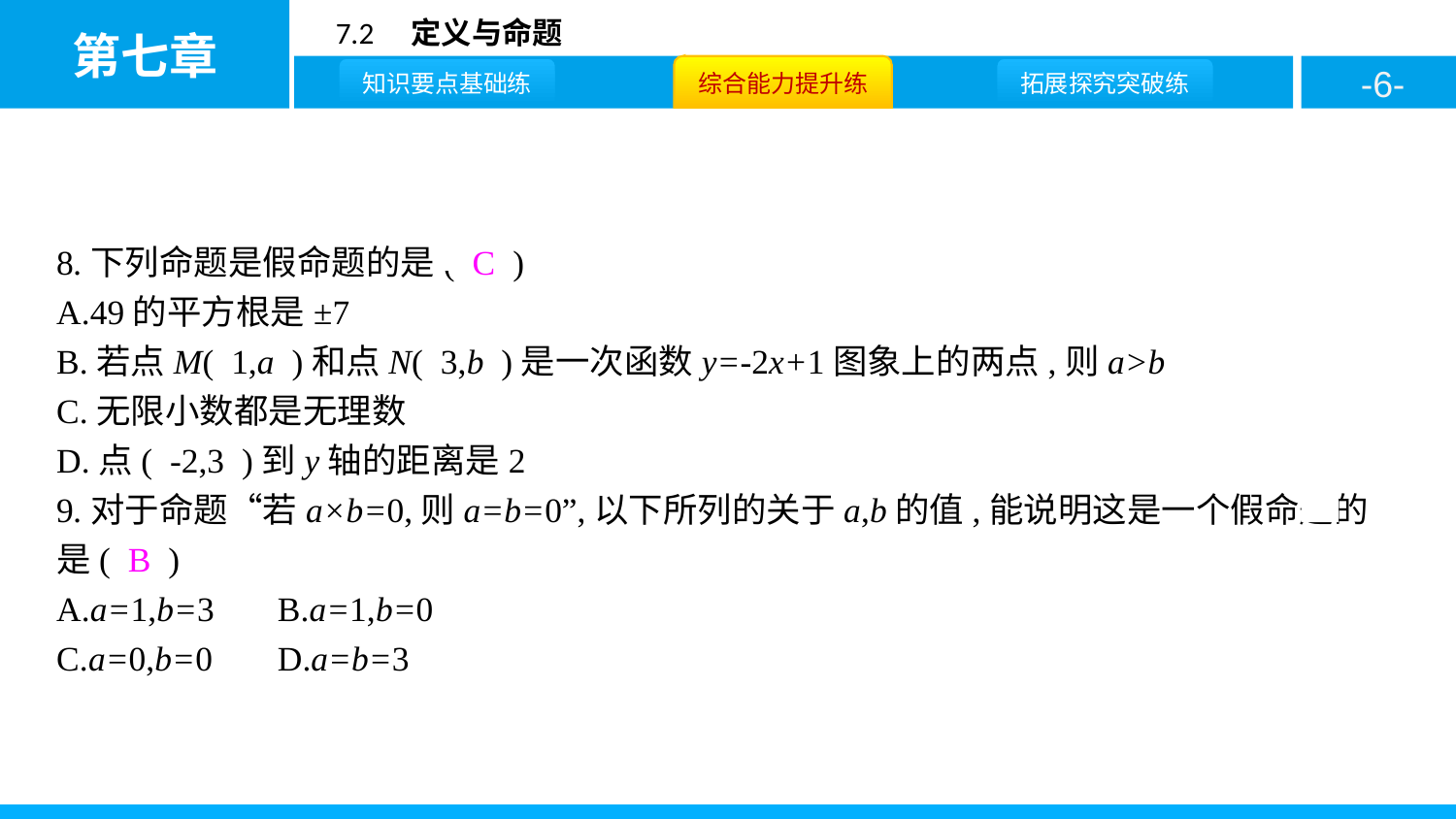

8.下列命题是假命题的是(  C  )
A.49的平方根是±7
B.若点M(  1,a  )和点N(  3,b  )是一次函数y=-2x+1图象上的两点,则a>b
C.无限小数都是无理数
D.点(  -2,3  )到y轴的距离是2
9.对于命题“若a×b=0,则a=b=0”,以下所列的关于a,b的值,能说明这是一个假命题的是(  B  )
A.a=1,b=3	B.a=1,b=0
C.a=0,b=0	D.a=b=3